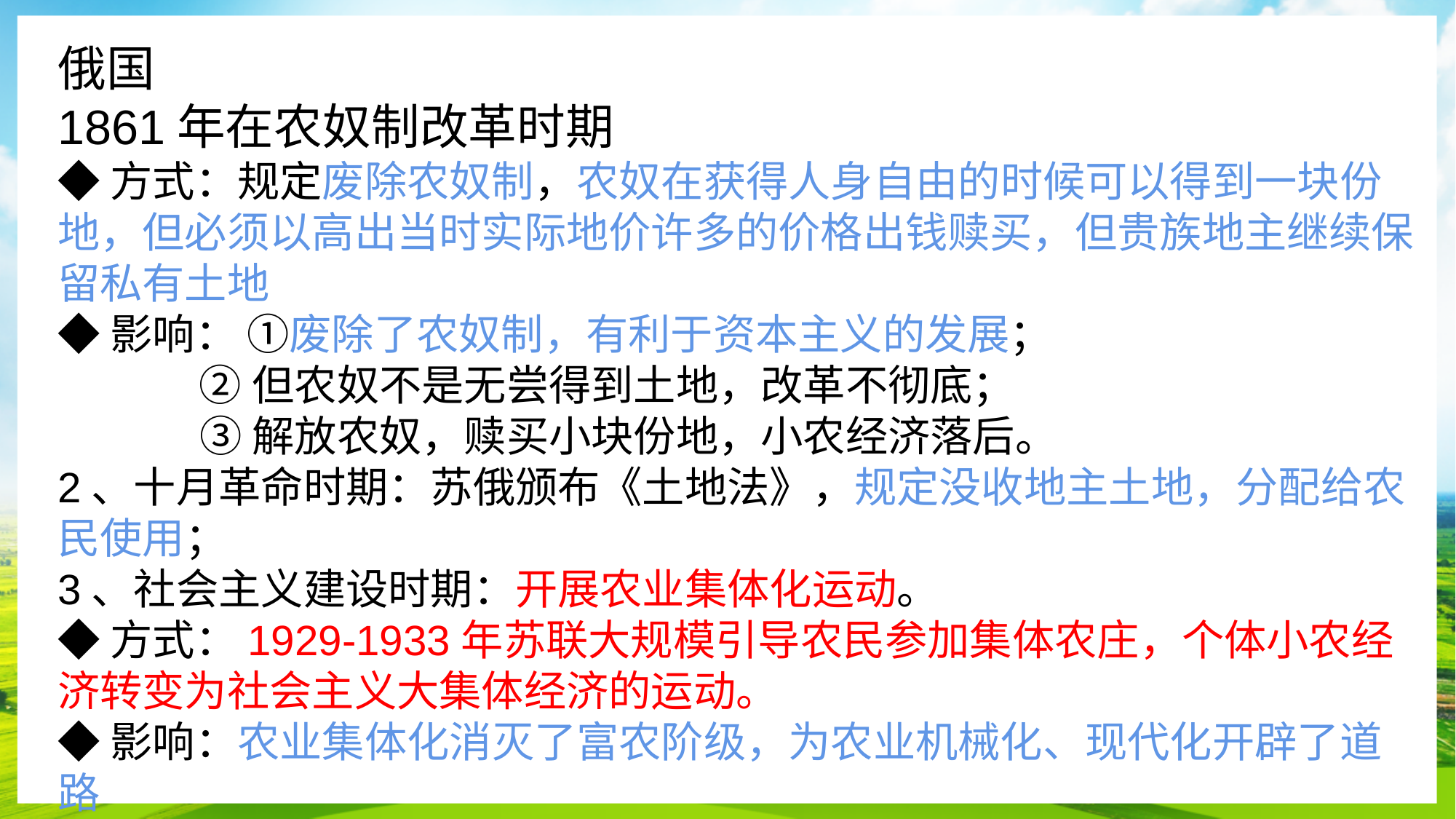

俄国
1861年在农奴制改革时期
◆方式：规定废除农奴制，农奴在获得人身自由的时候可以得到一块份地，但必须以高出当时实际地价许多的价格出钱赎买，但贵族地主继续保留私有土地
◆影响： ①废除了农奴制，有利于资本主义的发展；
               ②但农奴不是无尝得到土地，改革不彻底；
               ③解放农奴，赎买小块份地，小农经济落后。
2、十月革命时期：苏俄颁布《土地法》，规定没收地主土地，分配给农民使用；
3、社会主义建设时期：开展农业集体化运动。
◆方式：1929-1933年苏联大规模引导农民参加集体农庄，个体小农经济转变为社会主义大集体经济的运动。
◆影响：农业集体化消灭了富农阶级，为农业机械化、现代化开辟了道路